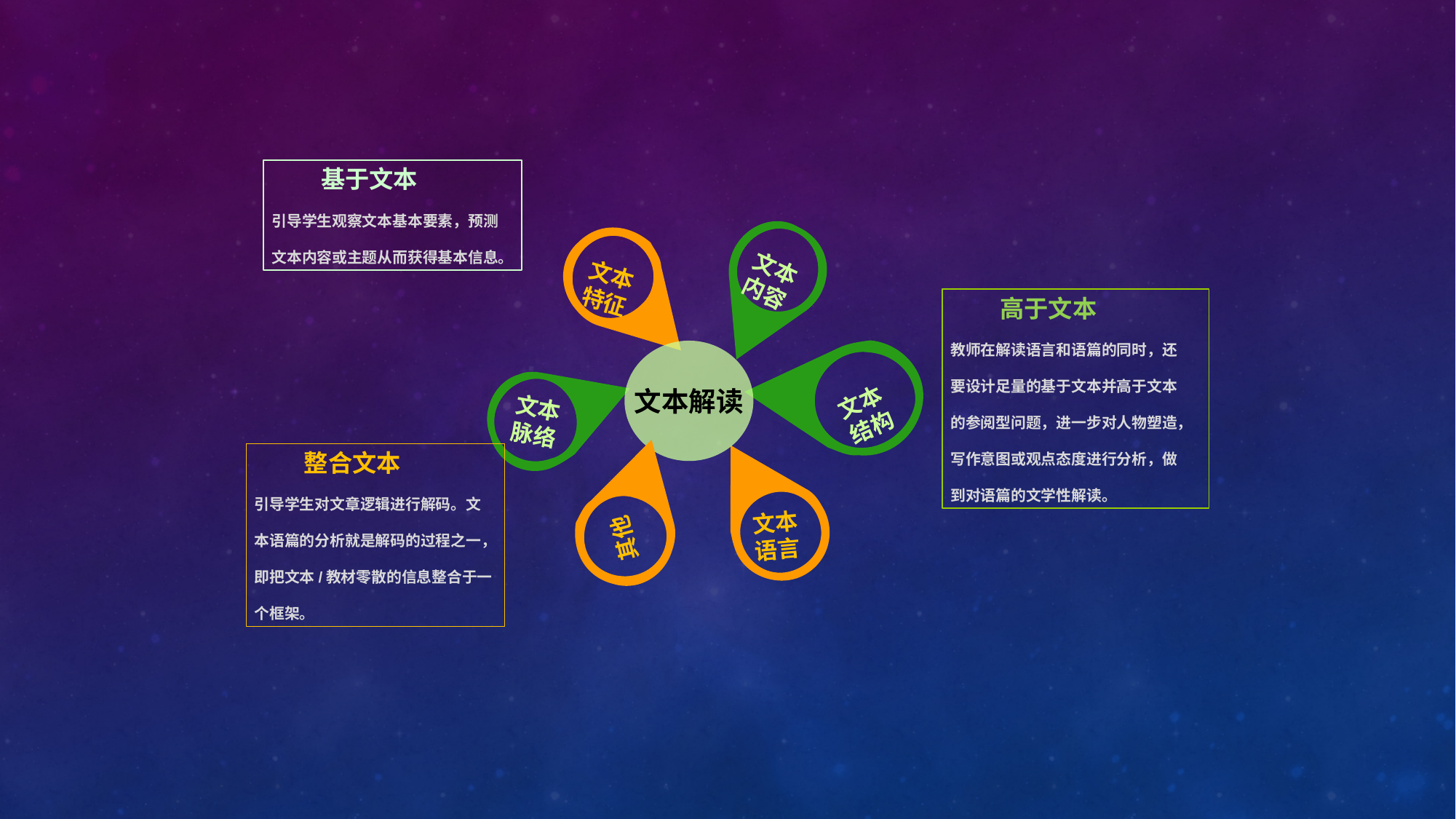

基于文本

引导学生观察文本基本要素，预测

文本内容或主题从而获得基本信息。

文本
内容
文本解读

文本
结构

文本
脉络

文本
语言

其他

文本
特征
        高于文本

教师在解读语言和语篇的同时，还

要设计足量的基于文本并高于文本

的参阅型问题，进一步对人物塑造，

写作意图或观点态度进行分析，做

到对语篇的文学性解读。

        整合文本

引导学生对文章逻辑进行解码。文

本语篇的分析就是解码的过程之一，

即把文本/教材零散的信息整合于一

个框架。